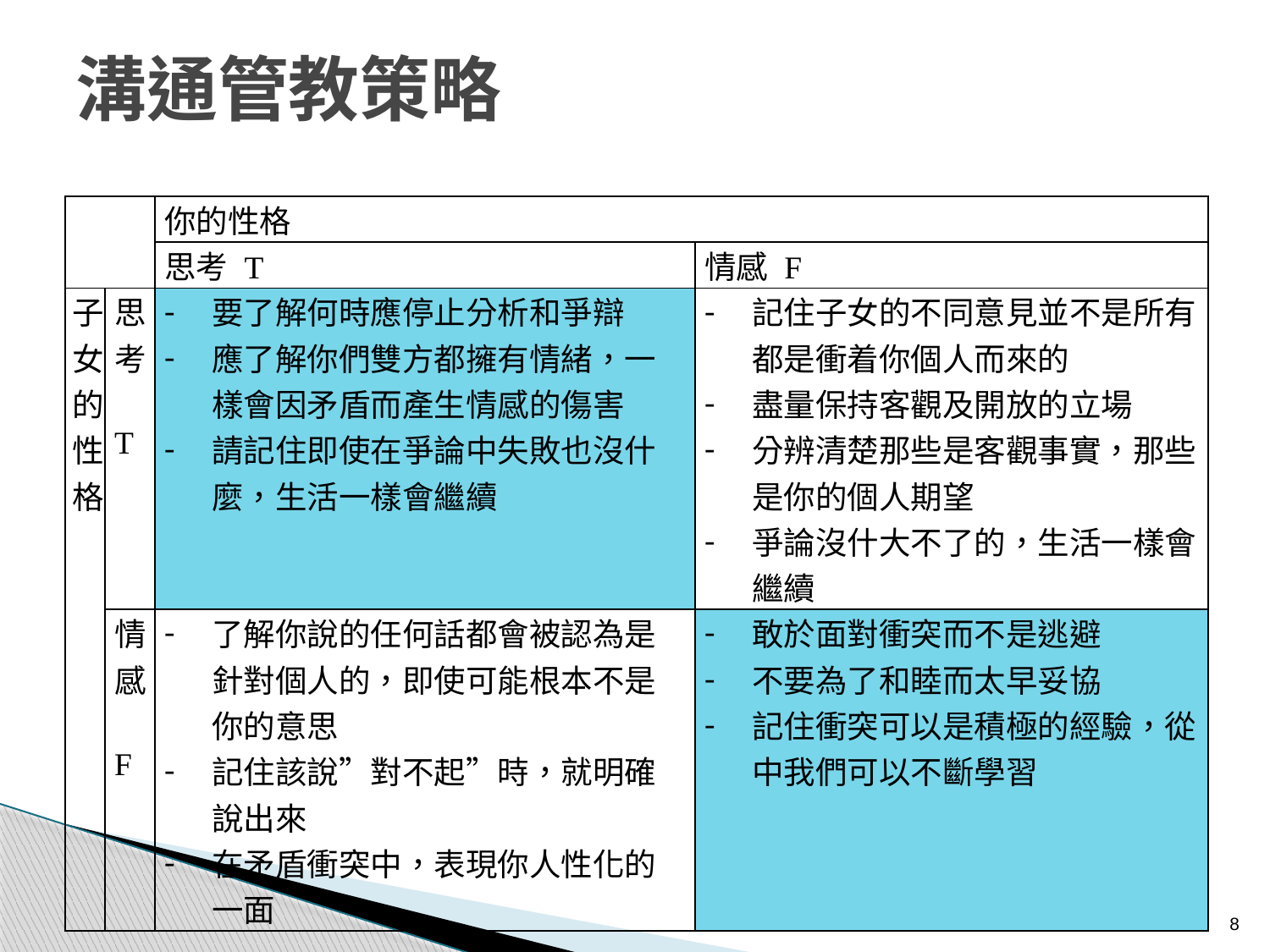

# 溝通管教策略
|  |  | 你的性格 |  |
| --- | --- | --- | --- |
|  |  | 思考 T | 情感 F |
| 子女的性格 | 思考 T | 要了解何時應停止分析和爭辯 應了解你們雙方都擁有情緒，一樣會因矛盾而產生情感的傷害 請記住即使在爭論中失敗也沒什麼，生活一樣會繼續 | 記住子女的不同意見並不是所有都是衝着你個人而來的 盡量保持客觀及開放的立場 分辨清楚那些是客觀事實，那些是你的個人期望 爭論沒什大不了的，生活一樣會繼續 |
|  | 情感 F | 了解你說的任何話都會被認為是針對個人的，即使可能根本不是你的意思 記住該說”對不起”時，就明確說出來 在矛盾衝突中，表現你人性化的一面 | 敢於面對衝突而不是逃避 不要為了和睦而太早妥協 記住衝突可以是積極的經驗，從中我們可以不斷學習 |
8